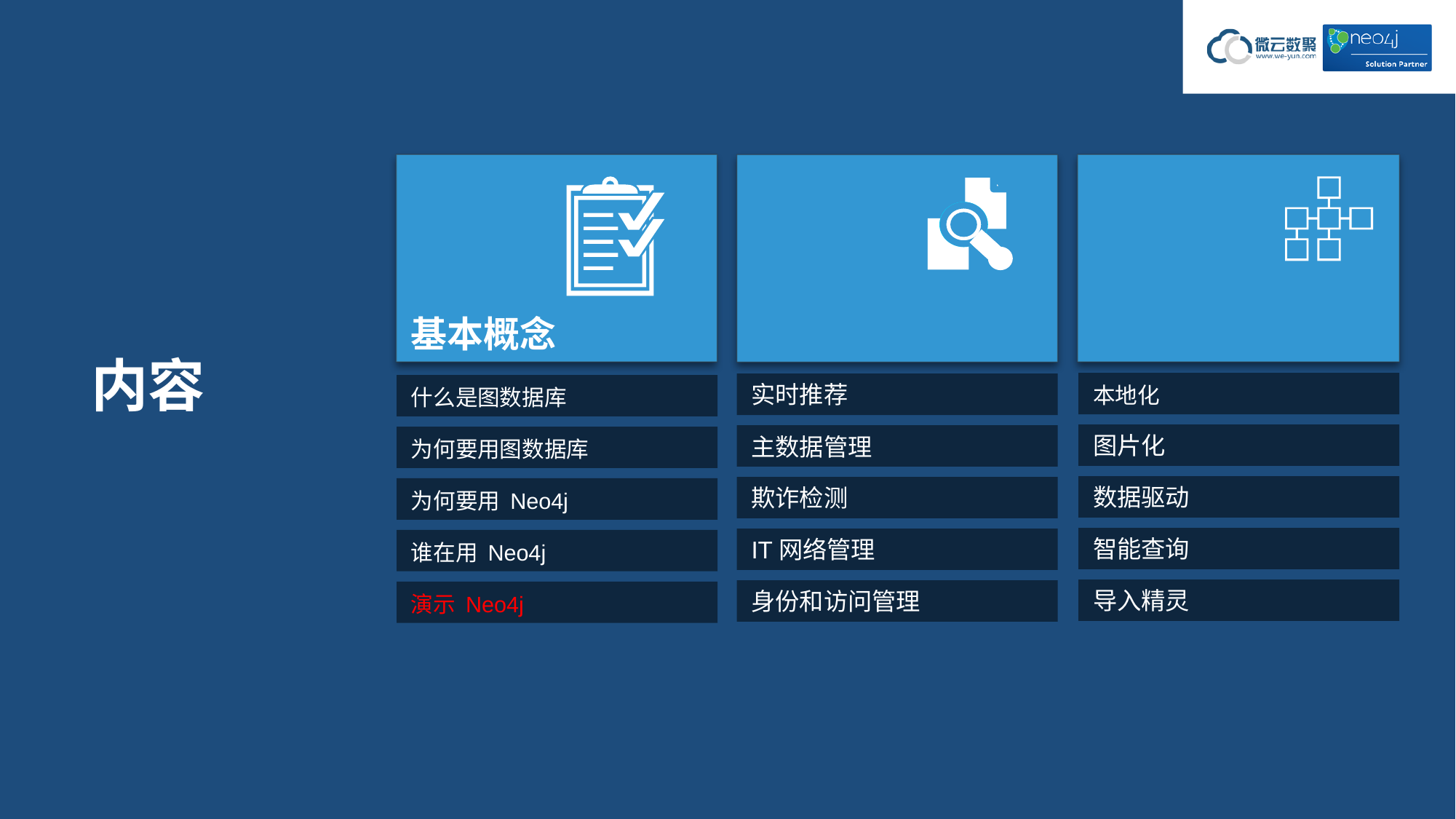

基本概念

国产化进程
应用案例

内容
本地化
实时推荐
什么是图数据库
图片化
主数据管理
为何要用图数据库
数据驱动
欺诈检测
为何要用 Neo4j
智能查询
IT网络管理
谁在用 Neo4j
导入精灵
身份和访问管理
演示 Neo4j